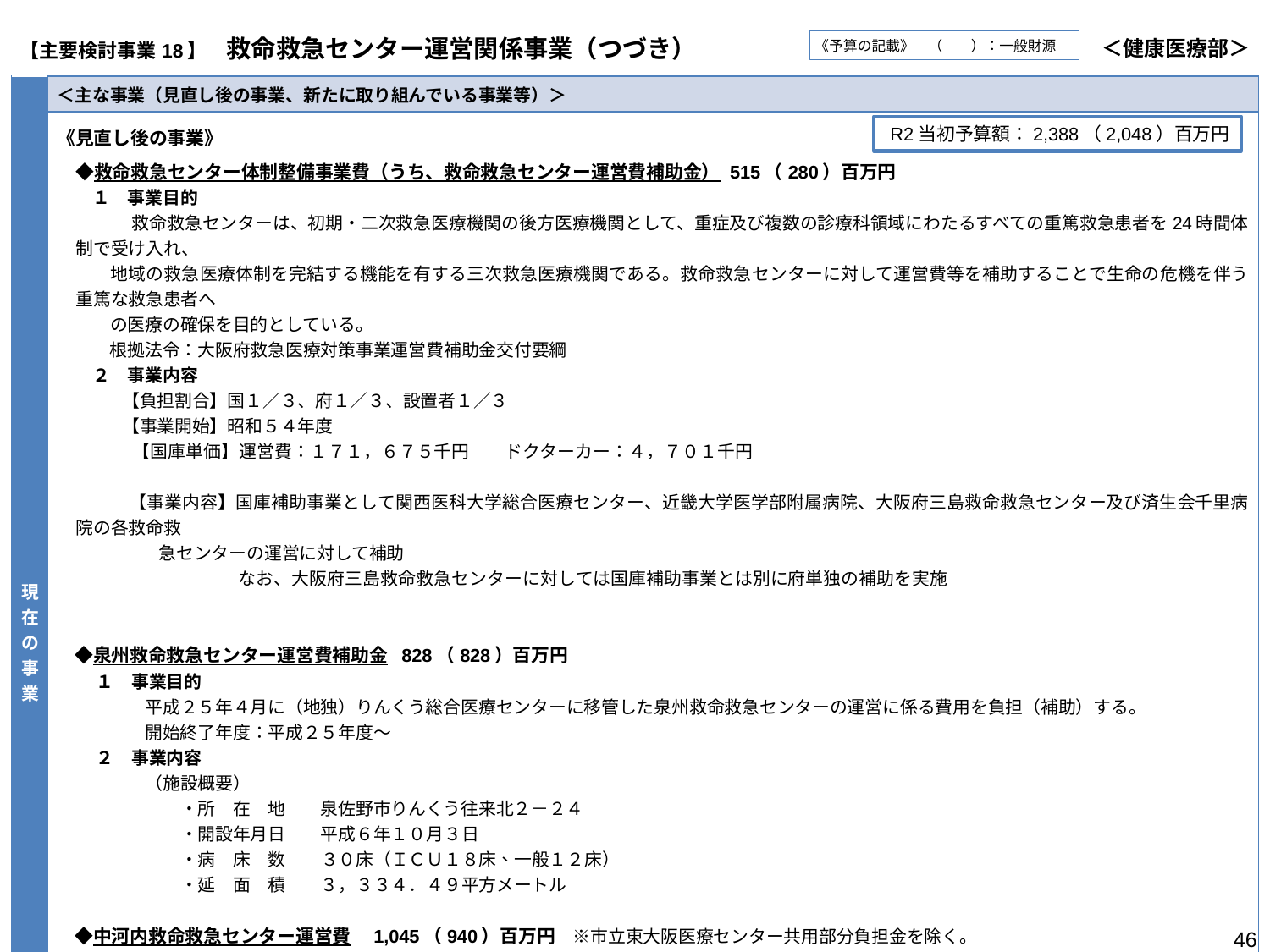

| 【主要検討事業18】　救命救急センター運営関係事業（つづき） | ＜健康医療部＞ |
| --- | --- |
《予算の記載》　（　　）：一般財源
| 現在の事業 | ＜主な事業（見直し後の事業、新たに取り組んでいる事業等）＞ |
| --- | --- |
|  | 《見直し後の事業》 　◆救命救急センター体制整備事業費（うち、救命救急センター運営費補助金） 515（280）百万円 　　１　事業目的 　　　　 救命救急センターは、初期・二次救急医療機関の後方医療機関として、重症及び複数の診療科領域にわたるすべての重篤救急患者を24時間体制で受け入れ、 　　　地域の救急医療体制を完結する機能を有する三次救急医療機関である。救命救急センターに対して運営費等を補助することで生命の危機を伴う重篤な救急患者へ 　　　の医療の確保を目的としている。 　　　根拠法令：大阪府救急医療対策事業運営費補助金交付要綱 　　２　事業内容 　　　 【負担割合】国１／３、府１／３、設置者１／３　　　　　　　　　　　　　　　　　　　　　　　　　　　　　 　　　 【事業開始】昭和５４年度　　　　　　　　　　　　　　　　　　　　　　　　　　　　　　　　　　　　　　　 　　　　 【国庫単価】運営費：１７１，６７５千円　　ドクターカー：４，７０１千円　　　　　　　　　　　　　　　　　　　　　　　　　　　　　　　 　　　 【事業内容】国庫補助事業として関西医科大学総合医療センター、近畿大学医学部附属病院、大阪府三島救命救急センター及び済生会千里病院の各救命救 急センターの運営に対して補助　　　　　　　　　　　　　　　　　　　　　　　　　　　　　 　　　　　　　　 なお、大阪府三島救命救急センターに対しては国庫補助事業とは別に府単独の補助を実施　　　　　　　　　　　　　　　　　　　　　　　　　　 　 　◆泉州救命救急センター運営費補助金 828（828）百万円 　　 １　事業目的 　　　　　平成２５年４月に（地独）りんくう総合医療センターに移管した泉州救命救急センターの運営に係る費用を負担（補助）する。 　　　　　開始終了年度：平成２５年度～ 　　 ２　事業内容 　　　　　（施設概要）　　　　　　　　　　　　　　　　　　　　　　　　　　　　　　　　　　　　　　　　　　　　　 　　　　　　　・所　在　地　　泉佐野市りんくう往来北２－２４　　　　　　　　　　　　　　　　　　　　　　　　　　　 　　　　　　　・開設年月日　　平成６年１０月３日 　　　　　　　・病　床　数　　３０床（ＩＣＵ１８床、一般１２床） 　　　　　　　・延　面　積　　３，３３４．４９平方メートル 　 　◆中河内救命救急センター運営費　1,045（940）百万円　※市立東大阪医療センター共用部分負担金を除く。　 　　 １　事業目的 　　　　　高度な救急医療技術を必要とする重篤な救急患者を診療するため、府立中河内救命救急センターを運営する。 　　　　　根拠法令：大阪府立救命救急センター条例 　　 ２　事業内容 　　　　　中河内救命救急センターの運営を（地独）市立東大阪医療センターに委託の上、実施する。　 　　　　 （施設の概要）　　　　　　　　　　　　　　　　　　　　　　　　　　　　　　　　　　　　　　　　　　　 　　 ・所　在　地　東大阪市西岩田３丁目４番１３号　　　　　　　　　　　　　　　　　　　　　　　　　　　 　　 ・開設年月日　平成１０年５月６日　　　　　　　　　　　　　　　　　　　　　　　　　　　　　　　　　 　　 ・病　床　数　３０床（ＩＣＵ８床、一般２２床）　　　　　　　　　　　　　　　　　　　　　　　　　　 　　 ・延床 面積　３，４４８．９２平方メートル |
R2当初予算額：2,388（2,048）百万円
46